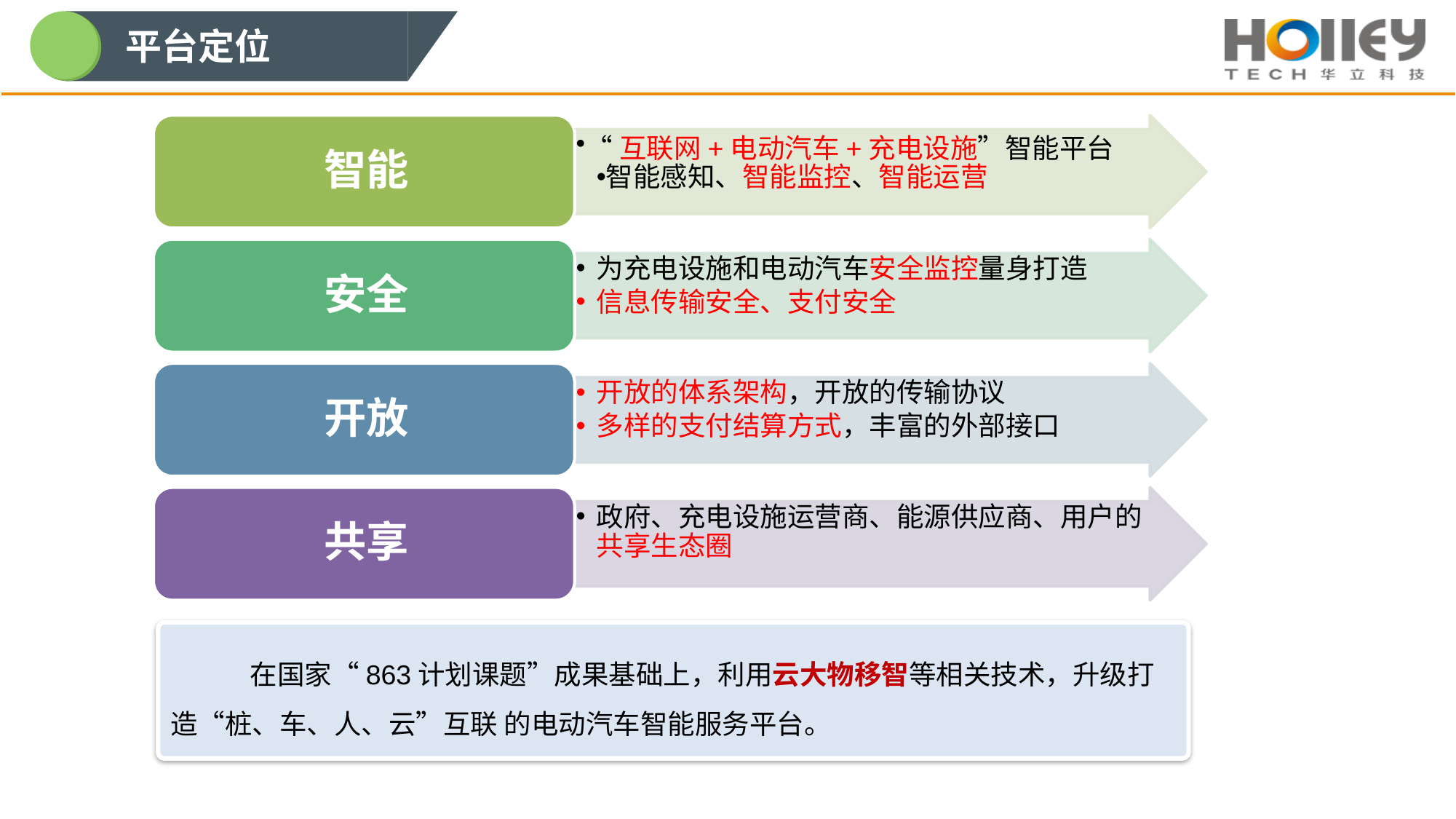

平台定位
“互联网+电动汽车+充电设施”智能平台
智能感知、智能监控、智能运营
智能
为充电设施和电动汽车安全监控量身打造
信息传输安全、支付安全
安全
开放的体系架构，开放的传输协议
多样的支付结算方式，丰富的外部接口
开放
政府、充电设施运营商、能源供应商、用户的共享生态圈
共享
   在国家“863计划课题”成果基础上，利用云大物移智等相关技术，升级打造“桩、车、人、云”互联 的电动汽车智能服务平台。
11